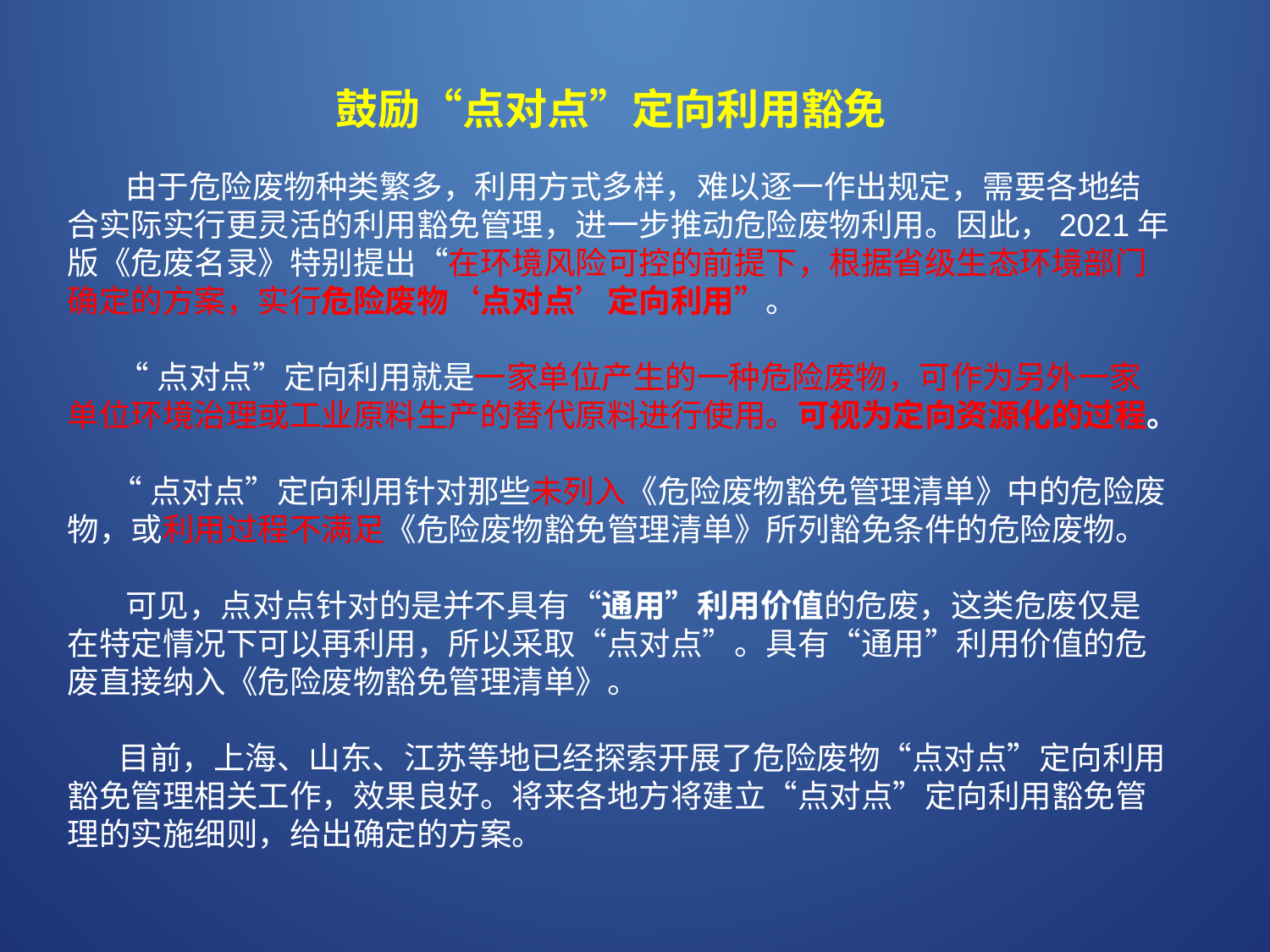

鼓励“点对点”定向利用豁免

       由于危险废物种类繁多，利用方式多样，难以逐一作出规定，需要各地结合实际实行更灵活的利用豁免管理，进一步推动危险废物利用。因此，2021年版《危废名录》特别提出“在环境风险可控的前提下，根据省级生态环境部门确定的方案，实行危险废物‘点对点’定向利用”。

       “点对点”定向利用就是一家单位产生的一种危险废物，可作为另外一家单位环境治理或工业原料生产的替代原料进行使用。可视为定向资源化的过程。

      “点对点”定向利用针对那些未列入《危险废物豁免管理清单》中的危险废物，或利用过程不满足《危险废物豁免管理清单》所列豁免条件的危险废物。
       可见，点对点针对的是并不具有“通用”利用价值的危废，这类危废仅是在特定情况下可以再利用，所以采取“点对点”。具有“通用”利用价值的危废直接纳入《危险废物豁免管理清单》。

      目前，上海、山东、江苏等地已经探索开展了危险废物“点对点”定向利用豁免管理相关工作，效果良好。将来各地方将建立“点对点”定向利用豁免管理的实施细则，给出确定的方案。